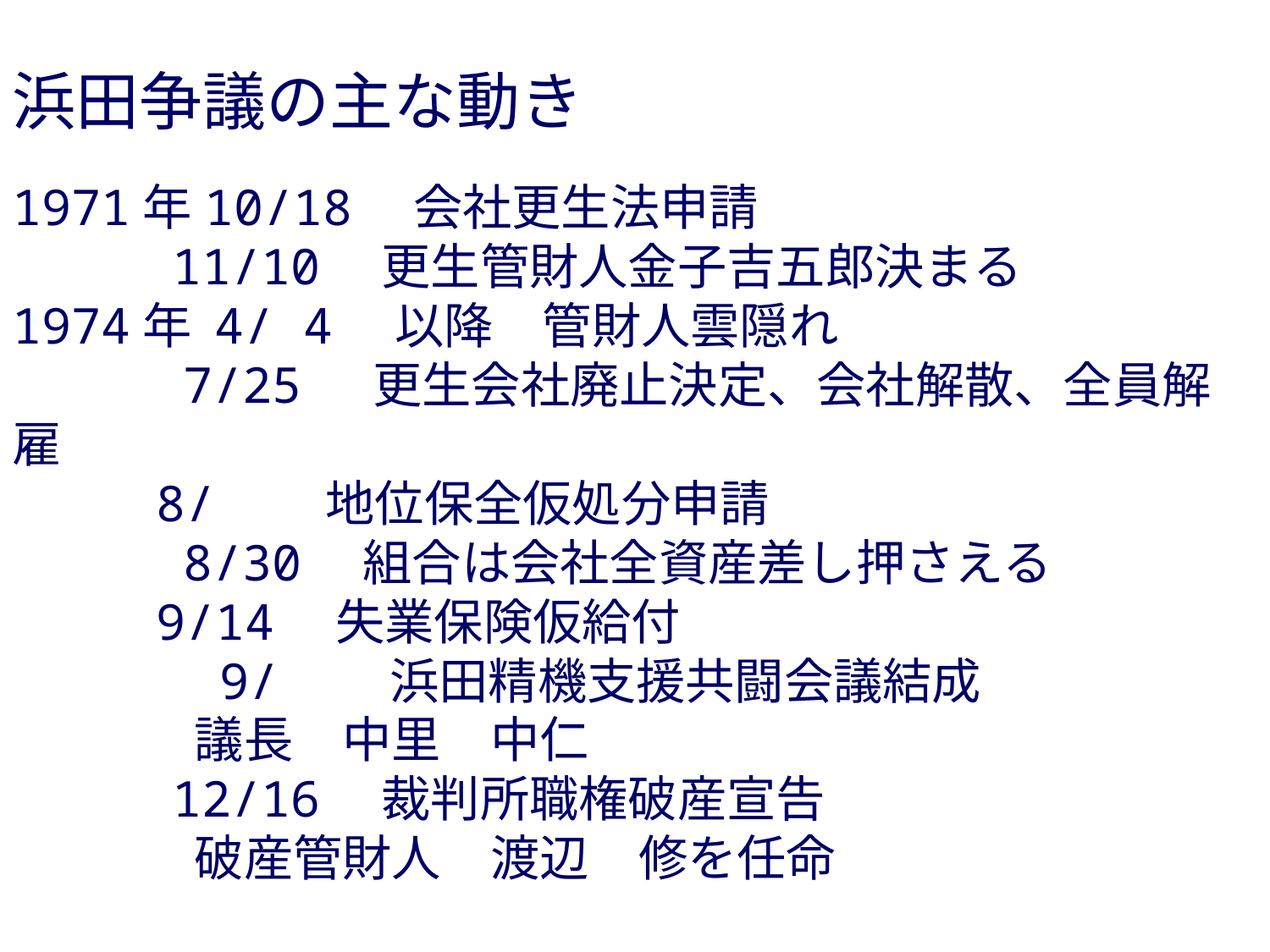

浜田争議の主な動き

1971年10/18　会社更生法申請
　　　11/10　更生管財人金子吉五郎決まる
1974年 4/ 4　以降　管財人雲隠れ
　　　 7/25  更生会社廃止決定、会社解散、全員解雇
　　   8/　　地位保全仮処分申請
　　　 8/30　組合は会社全資産差し押さえる
　　   9/14　失業保険仮給付
       9/　　浜田精機支援共闘会議結成
           　議長　中里　中仁
　　　12/16　裁判所職権破産宣告
           　破産管財人　渡辺　修を任命